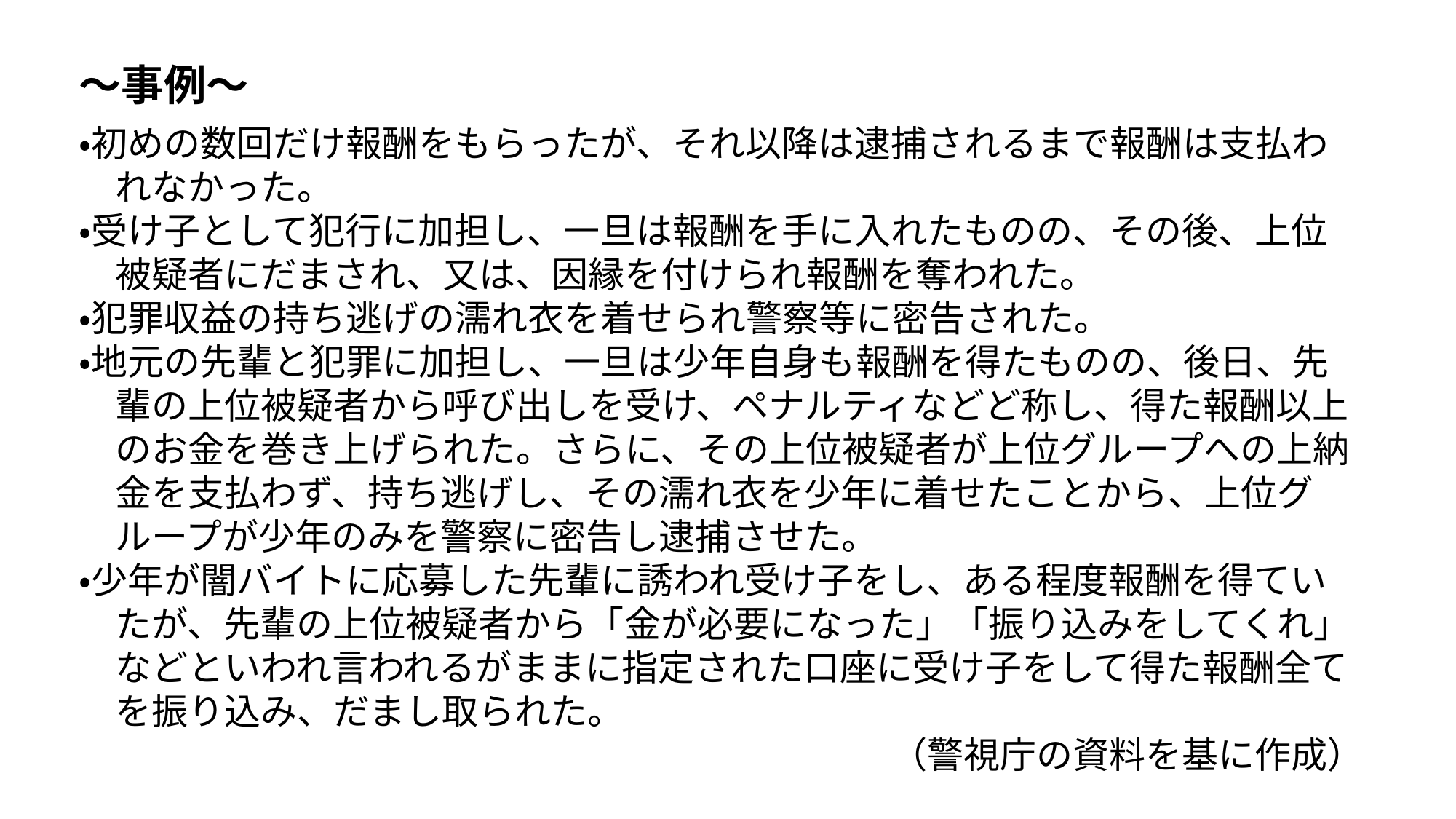

～事例～
・初めの数回だけ報酬をもらったが、それ以降は逮捕されるまで報酬は支払わ
　れなかった。
・受け子として犯行に加担し、一旦は報酬を手に入れたものの、その後、上位
　被疑者にだまされ、又は、因縁を付けられ報酬を奪われた。
・犯罪収益の持ち逃げの濡れ衣を着せられ警察等に密告された。
・地元の先輩と犯罪に加担し、一旦は少年自身も報酬を得たものの、後日、先
　輩の上位被疑者から呼び出しを受け、ペナルティなどど称し、得た報酬以上
　のお金を巻き上げられた。さらに、その上位被疑者が上位グループへの上納
　金を支払わず、持ち逃げし、その濡れ衣を少年に着せたことから、上位グ
　ループが少年のみを警察に密告し逮捕させた。
・少年が闇バイトに応募した先輩に誘われ受け子をし、ある程度報酬を得てい
　たが、先輩の上位被疑者から「金が必要になった」「振り込みをしてくれ」
　などといわれ言われるがままに指定された口座に受け子をして得た報酬全て
　を振り込み、だまし取られた。
（警視庁の資料を基に作成）